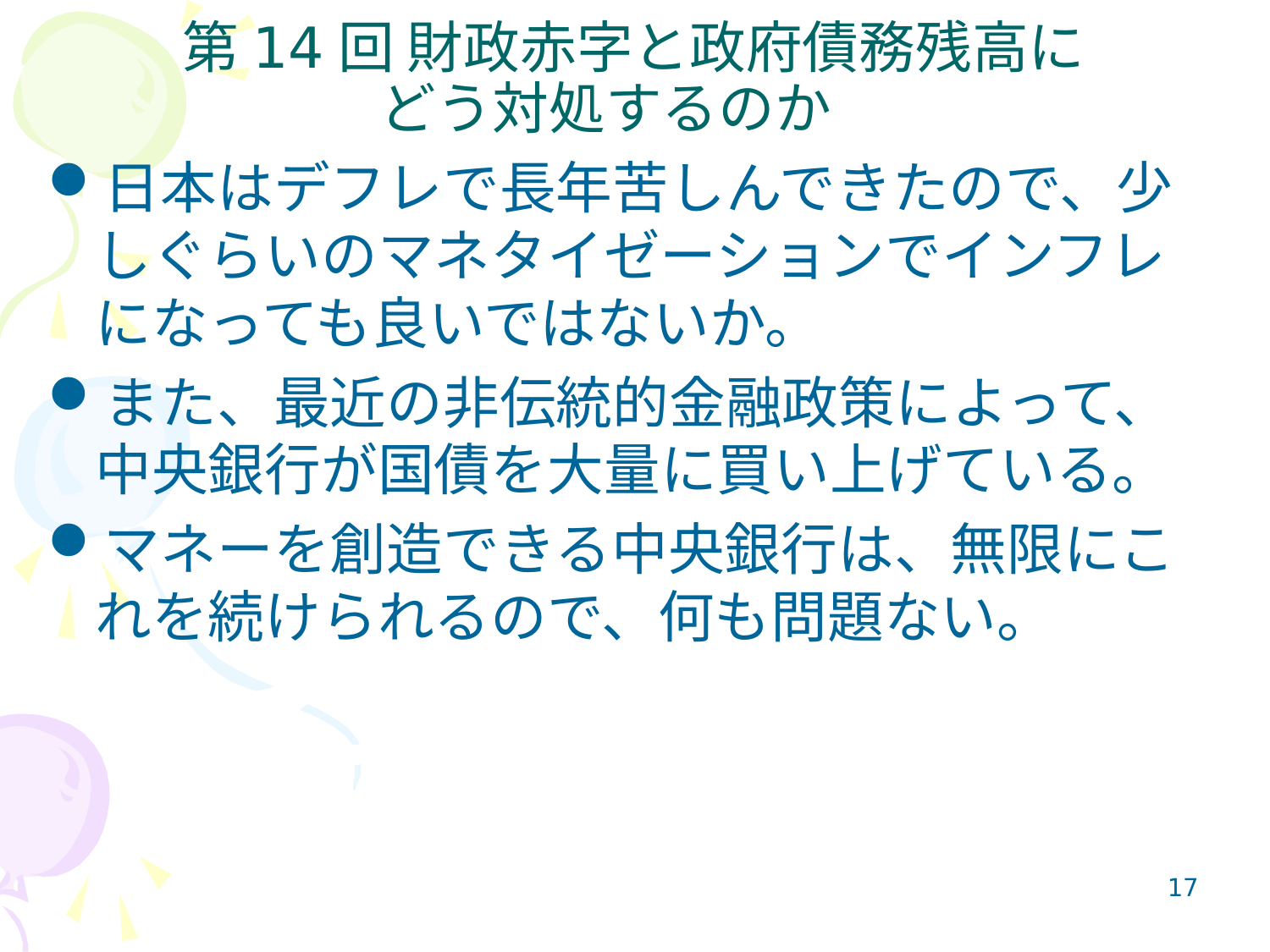

# 第14回 財政赤字と政府債務残高に どう対処するのか
日本はデフレで長年苦しんできたので、少しぐらいのマネタイゼーションでインフレになっても良いではないか。
また、最近の非伝統的金融政策によって、中央銀行が国債を大量に買い上げている。
マネーを創造できる中央銀行は、無限にこれを続けられるので、何も問題ない。

17